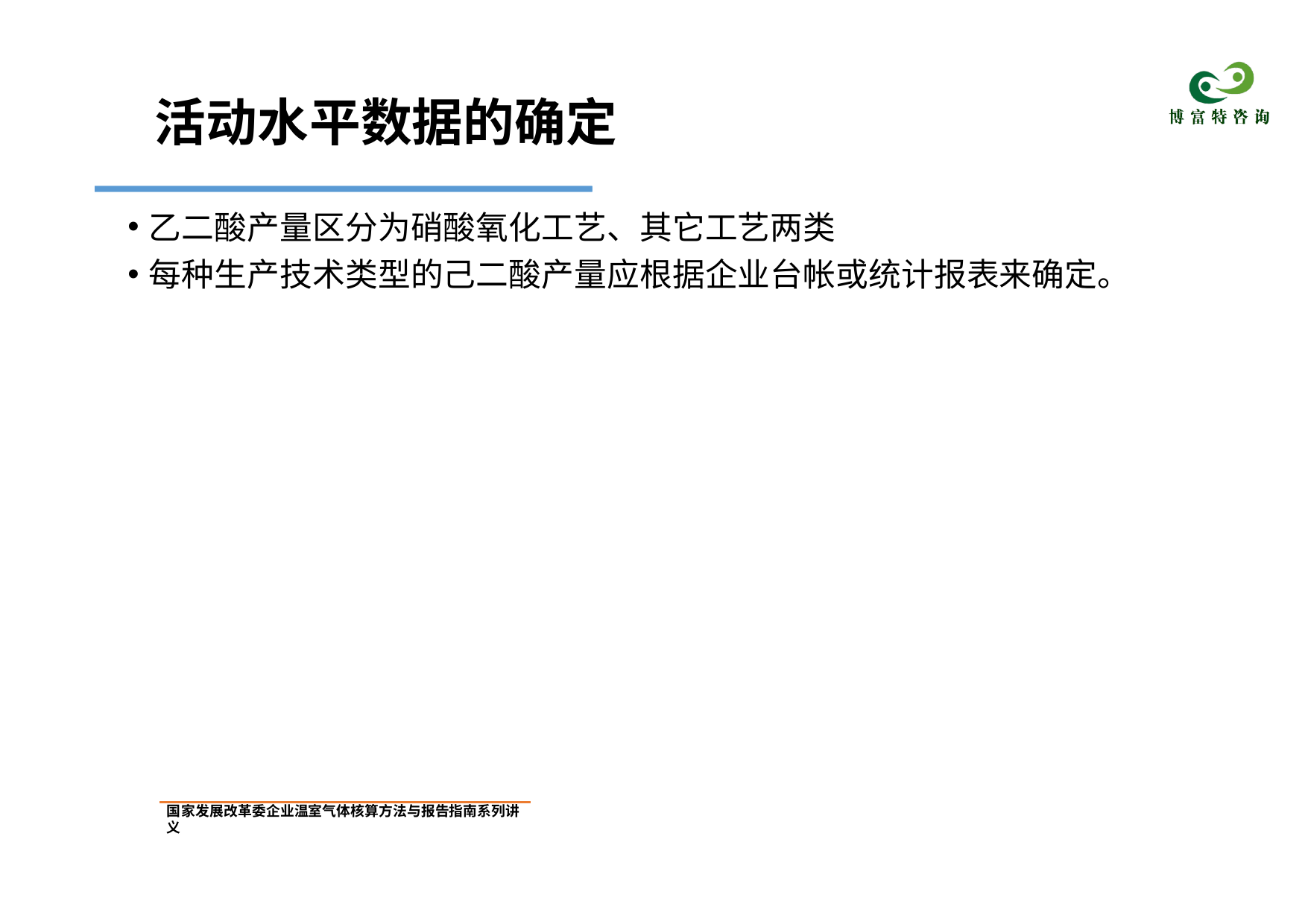

# 活动水平数据的确定
乙二酸产量区分为硝酸氧化工艺、其它工艺两类
每种生产技术类型的己二酸产量应根据企业台帐或统计报表来确定。
国家发展改革委企业温室气体核算方法与报告指南系列讲义
30